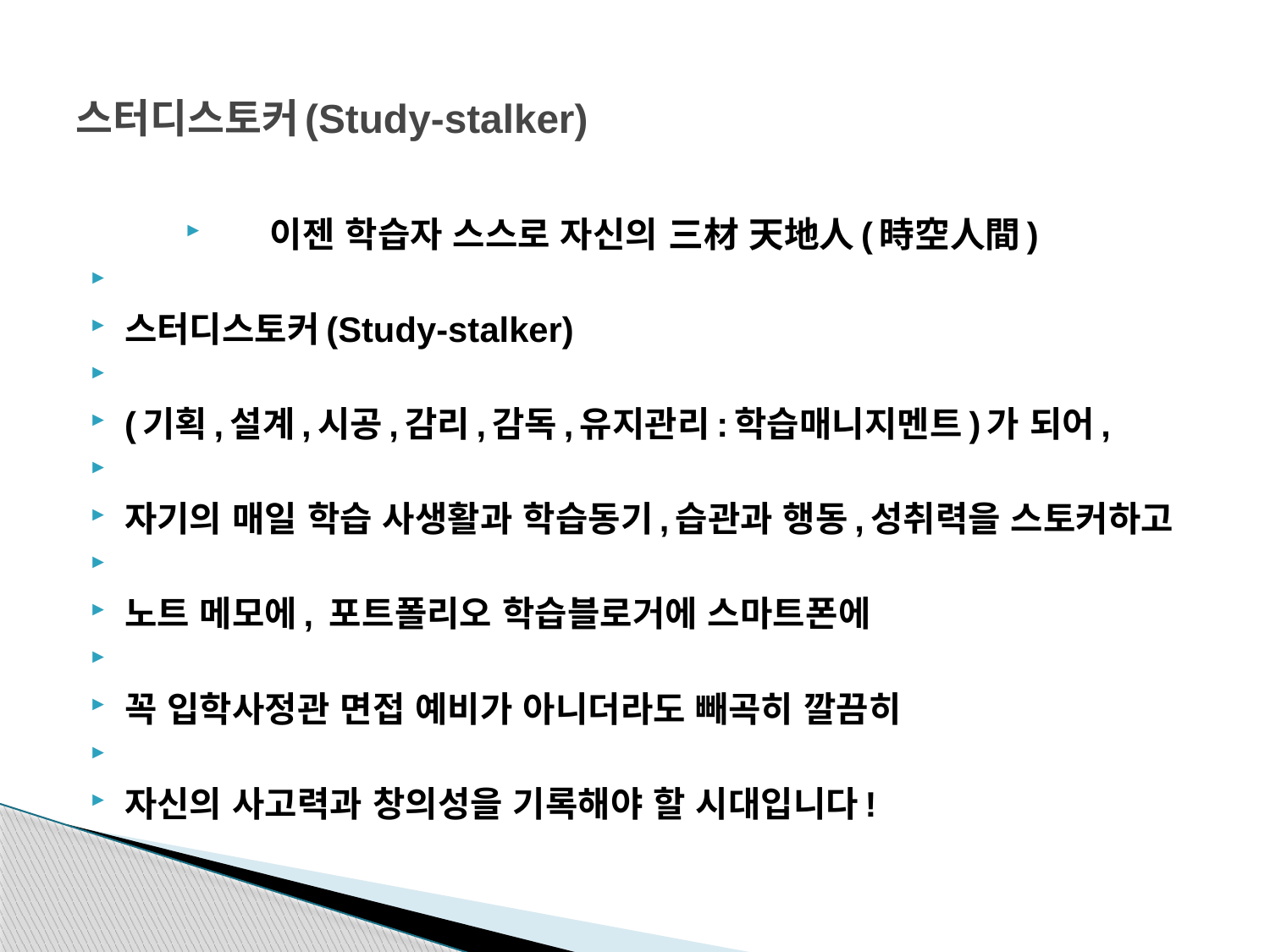

# 스터디스토커(Study-stalker)
이젠 학습자 스스로 자신의 三材 天地人(時空人間)

스터디스토커(Study-stalker)

(기획,설계,시공,감리,감독,유지관리:학습매니지멘트)가 되어,

자기의 매일 학습 사생활과 학습동기,습관과 행동,성취력을 스토커하고

노트 메모에, 포트폴리오 학습블로거에 스마트폰에

꼭 입학사정관 면접 예비가 아니더라도 빼곡히 깔끔히

자신의 사고력과 창의성을 기록해야 할 시대입니다!